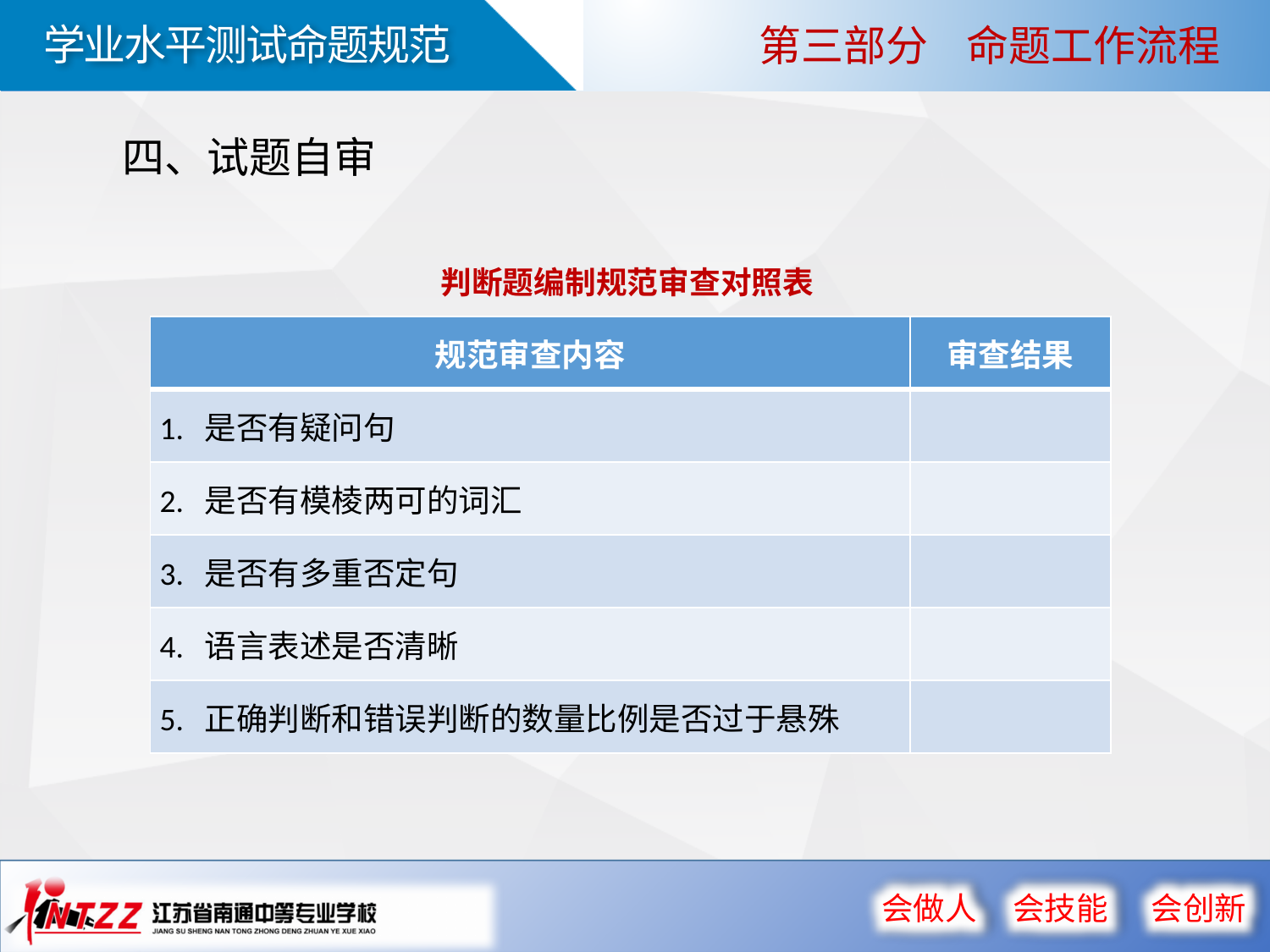

第三部分    命题工作流程
四、试题自审
判断题编制规范审查对照表
| 规范审查内容 | 审查结果 |
| --- | --- |
| 1. 是否有疑问句 |  |
| 2. 是否有模棱两可的词汇 |  |
| 3. 是否有多重否定句 |  |
| 4. 语言表述是否清晰 |  |
| 5. 正确判断和错误判断的数量比例是否过于悬殊 |  |